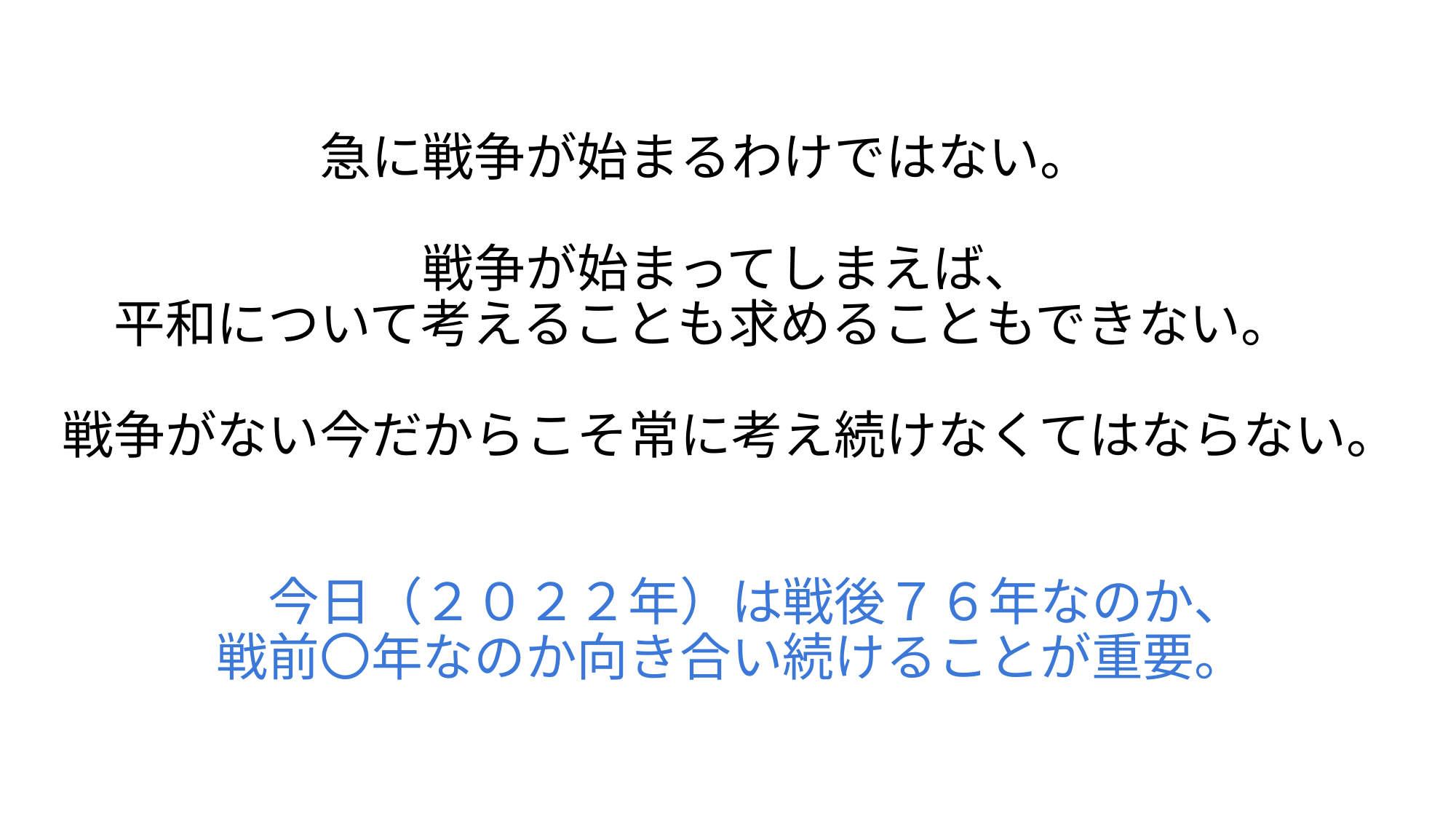

# 急に戦争が始まるわけではない。

　　　　　　　　戦争が始まってしまえば、
　　平和について考えることも求めることもできない。

　戦争がない今だからこそ常に考え続けなくてはならない。

　　　　　今日（２０２２年）は戦後７６年なのか、
　　　　戦前〇年なのか向き合い続けることが重要。